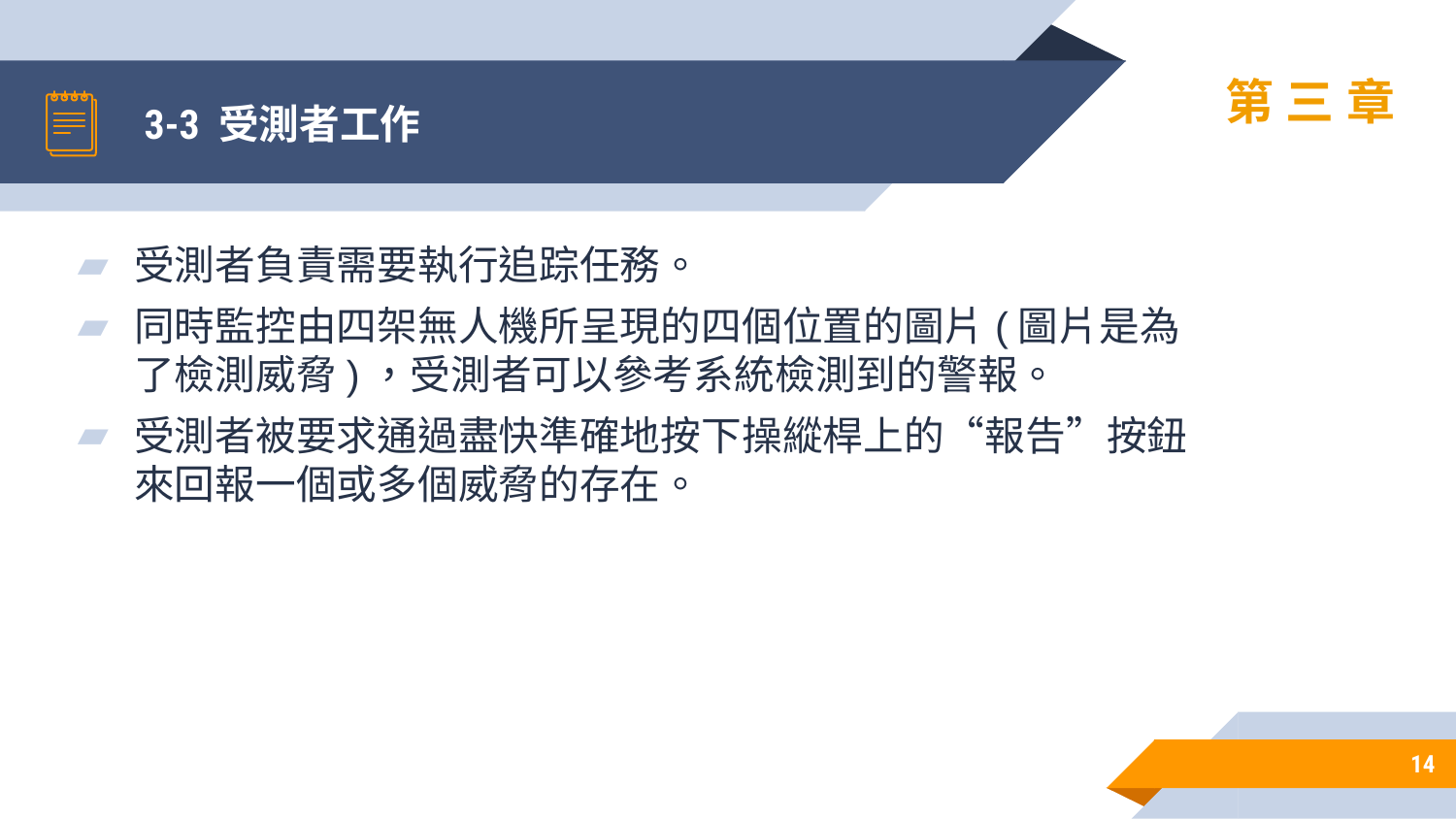

# 3-3 受測者工作
第三章

受測者負責需要執行追踪任務。
同時監控由四架無人機所呈現的四個位置的圖片(圖片是為了檢測威脅)，受測者可以參考系統檢測到的警報。
受測者被要求通過盡快準確地按下操縱桿上的“報告”按鈕來回報一個或多個威脅的存在。

14